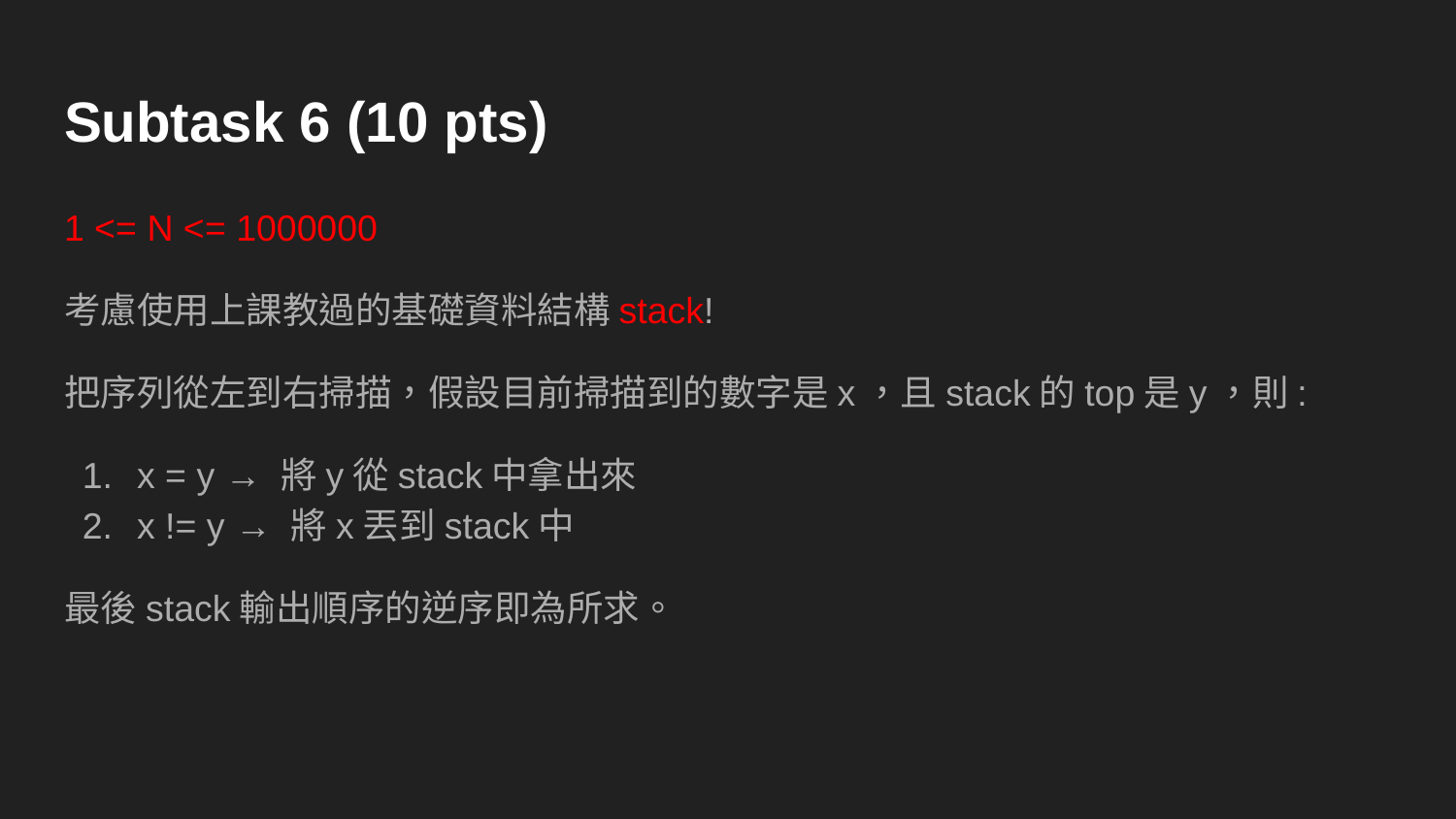

# Subtask 6 (10 pts)
1 <= N <= 1000000
考慮使用上課教過的基礎資料結構stack!
把序列從左到右掃描，假設目前掃描到的數字是x，且stack的top是y，則:
x = y → 將y從stack中拿出來
x != y → 將x丟到stack中
最後stack輸出順序的逆序即為所求。